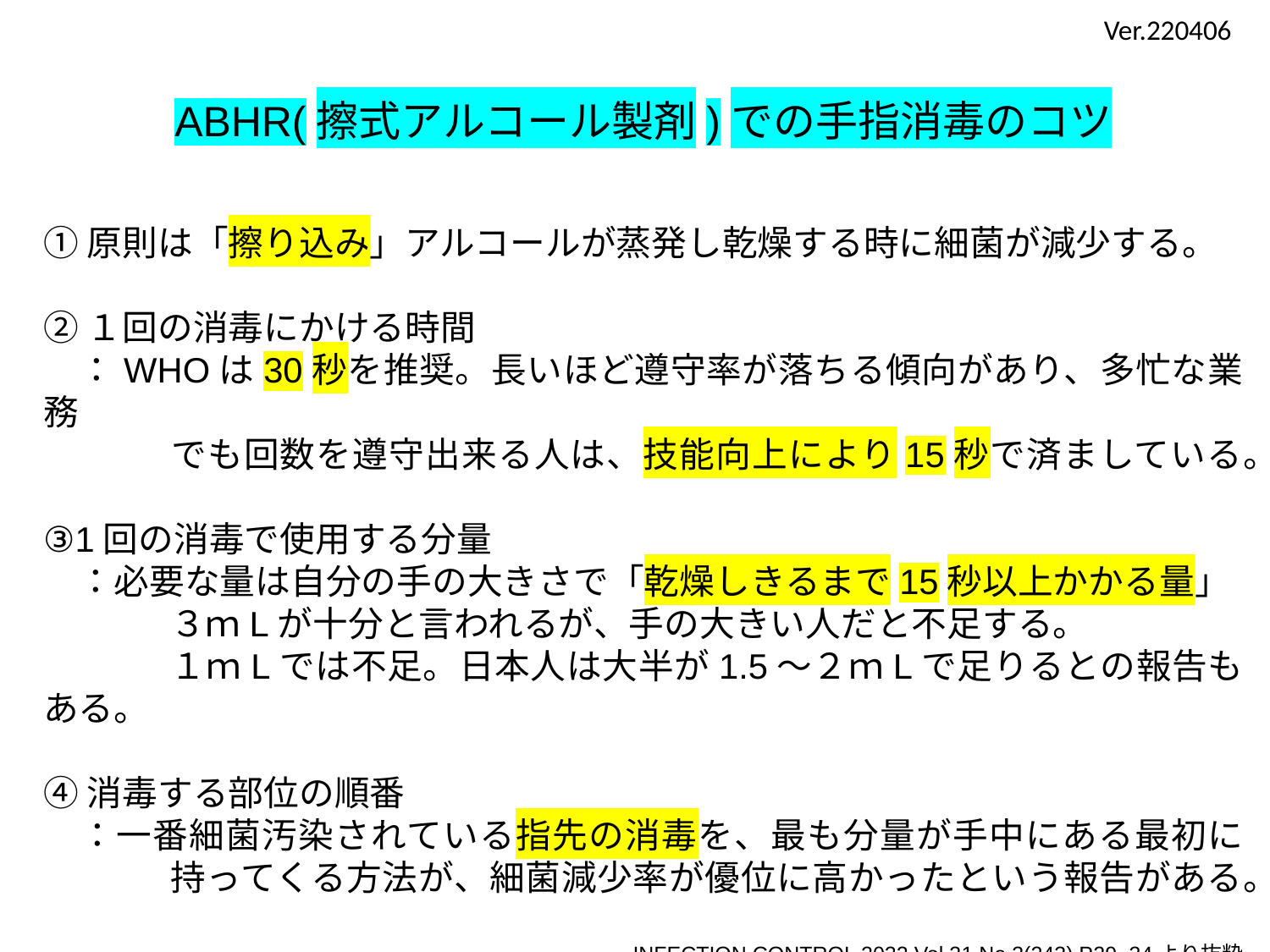

Ver.220406
ABHR(擦式アルコール製剤)での手指消毒のコツ

①原則は「擦り込み」アルコールが蒸発し乾燥する時に細菌が減少する。

②１回の消毒にかける時間
　：WHOは30秒を推奨。長いほど遵守率が落ちる傾向があり、多忙な業務
	でも回数を遵守出来る人は、技能向上により15秒で済ましている。

③1回の消毒で使用する分量
　：必要な量は自分の手の大きさで「乾燥しきるまで15秒以上かかる量」
	３ｍLが十分と言われるが、手の大きい人だと不足する。
	１ｍLでは不足。日本人は大半が1.5～２ｍLで足りるとの報告もある。

④消毒する部位の順番
　：一番細菌汚染されている指先の消毒を、最も分量が手中にある最初に	持ってくる方法が、細菌減少率が優位に高かったという報告がある。

INFECTION CONTROL 2022 Vol.31 No.3(243) P29~34より抜粋